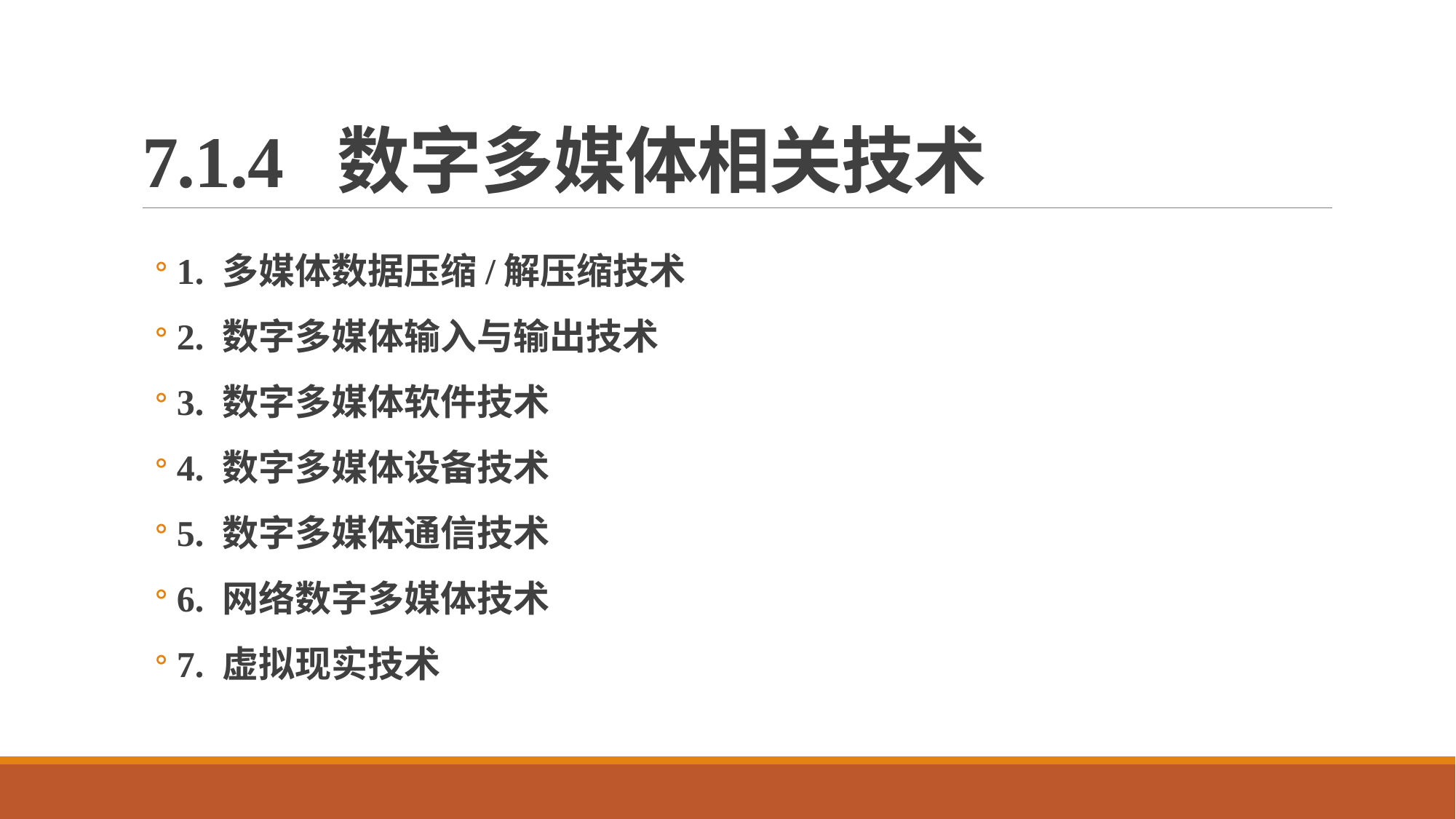

# 7.1.4  数字多媒体相关技术
1. 多媒体数据压缩/解压缩技术
2. 数字多媒体输入与输出技术
3. 数字多媒体软件技术
4. 数字多媒体设备技术
5. 数字多媒体通信技术
6. 网络数字多媒体技术
7. 虚拟现实技术